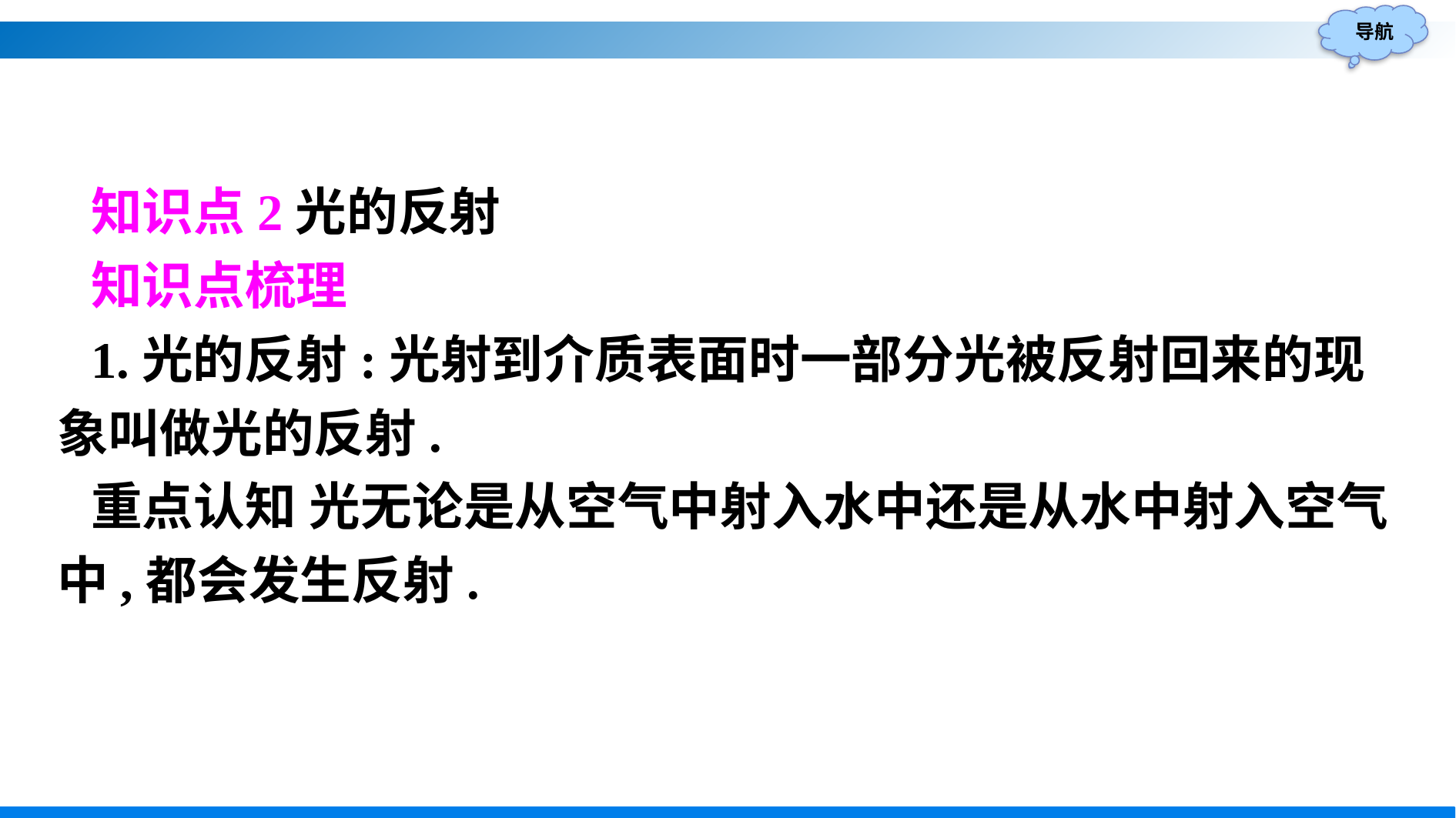

知识点2光的反射
知识点梳理
1.光的反射:光射到介质表面时一部分光被反射回来的现象叫做光的反射.
重点认知 光无论是从空气中射入水中还是从水中射入空气中,都会发生反射.